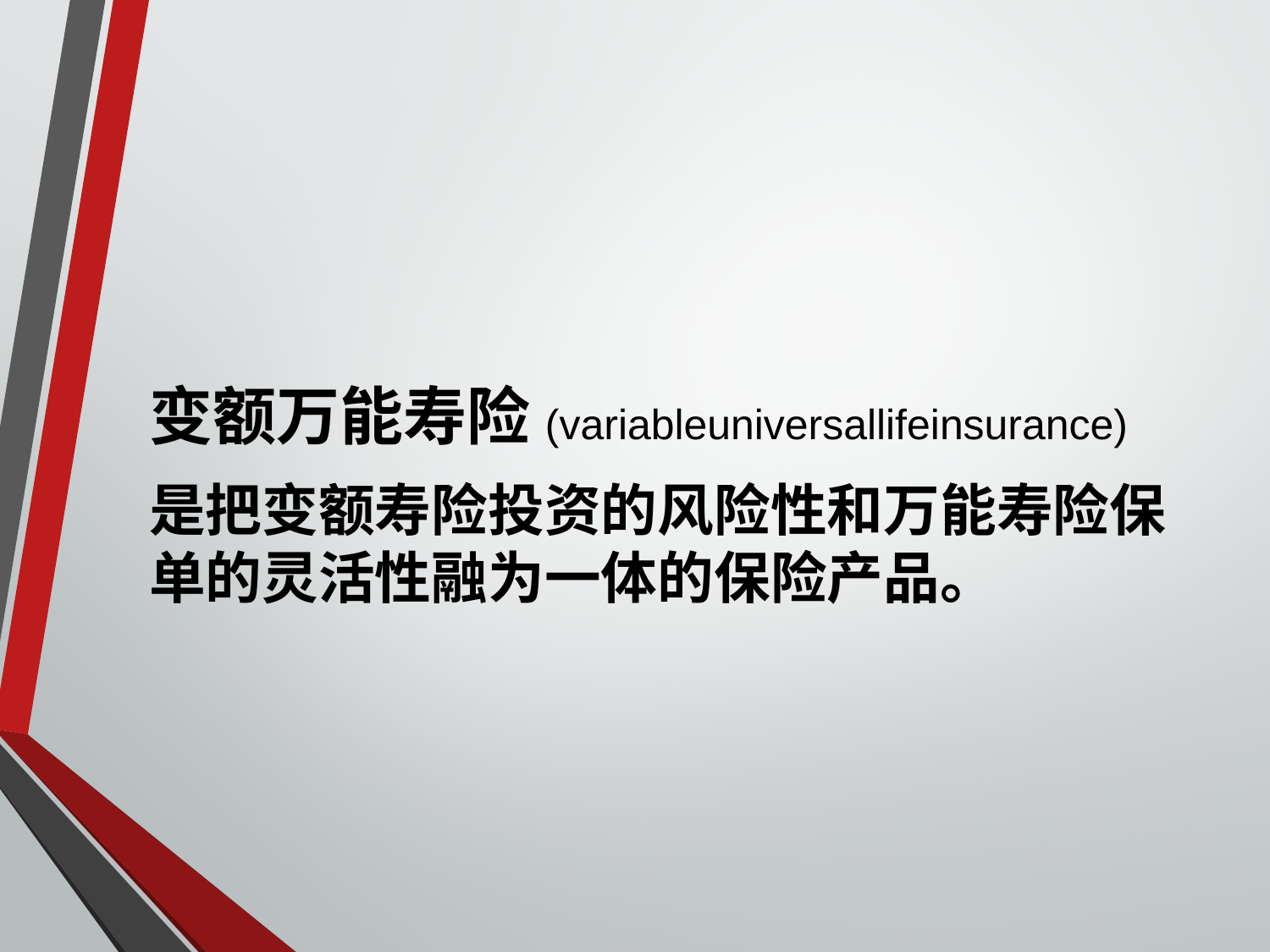

变额万能寿险(variableuniversallifeinsurance)
是把变额寿险投资的风险性和万能寿险保单的灵活性融为一体的保险产品。